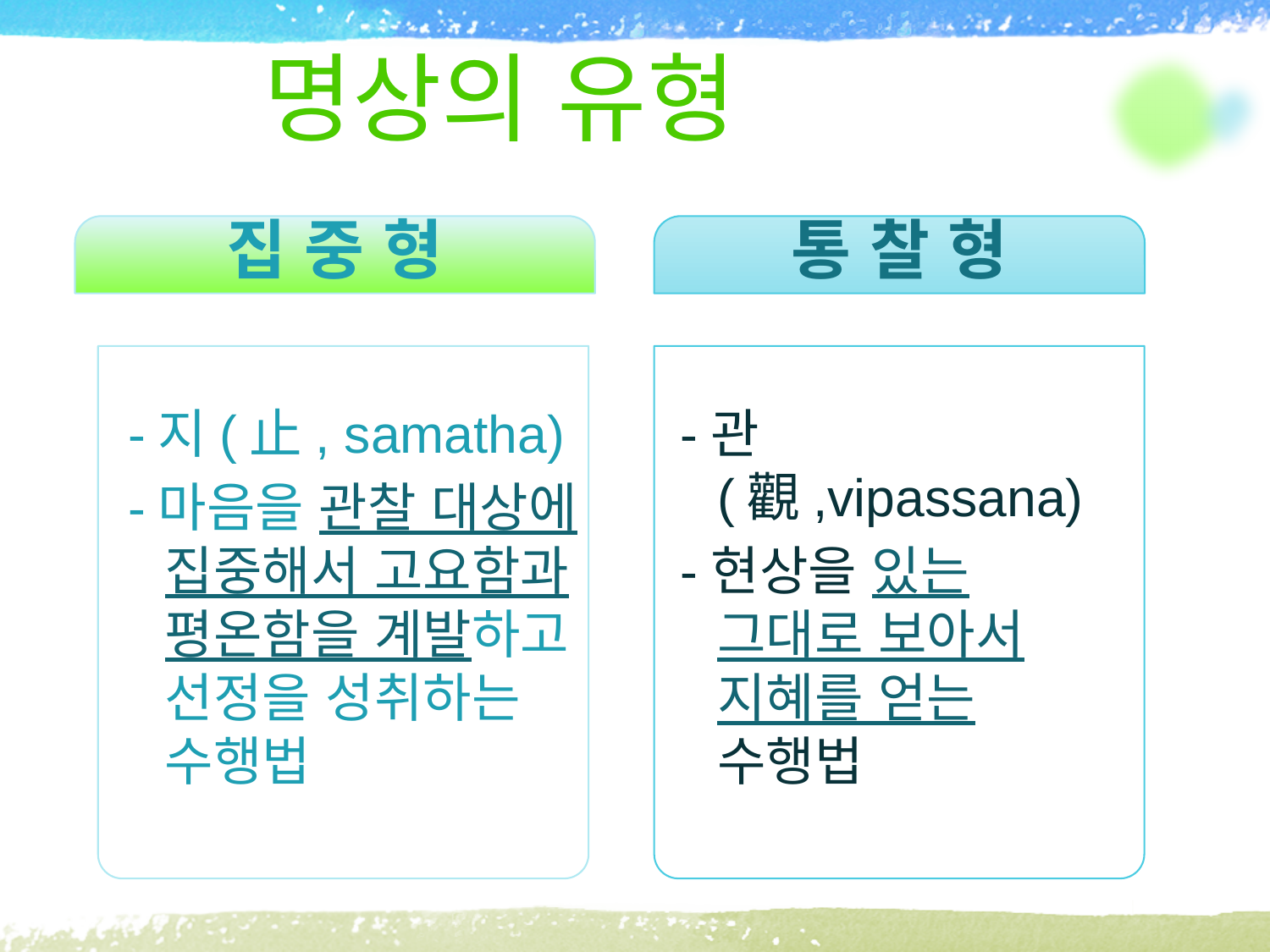

# 명상의 유형
집 중 형

통 찰 형

-지(止, samatha)
-마음을 관찰 대상에 집중해서 고요함과 평온함을 계발하고 선정을 성취하는 수행법

-관(觀,vipassana)
-현상을 있는 그대로 보아서 지혜를 얻는 수행법